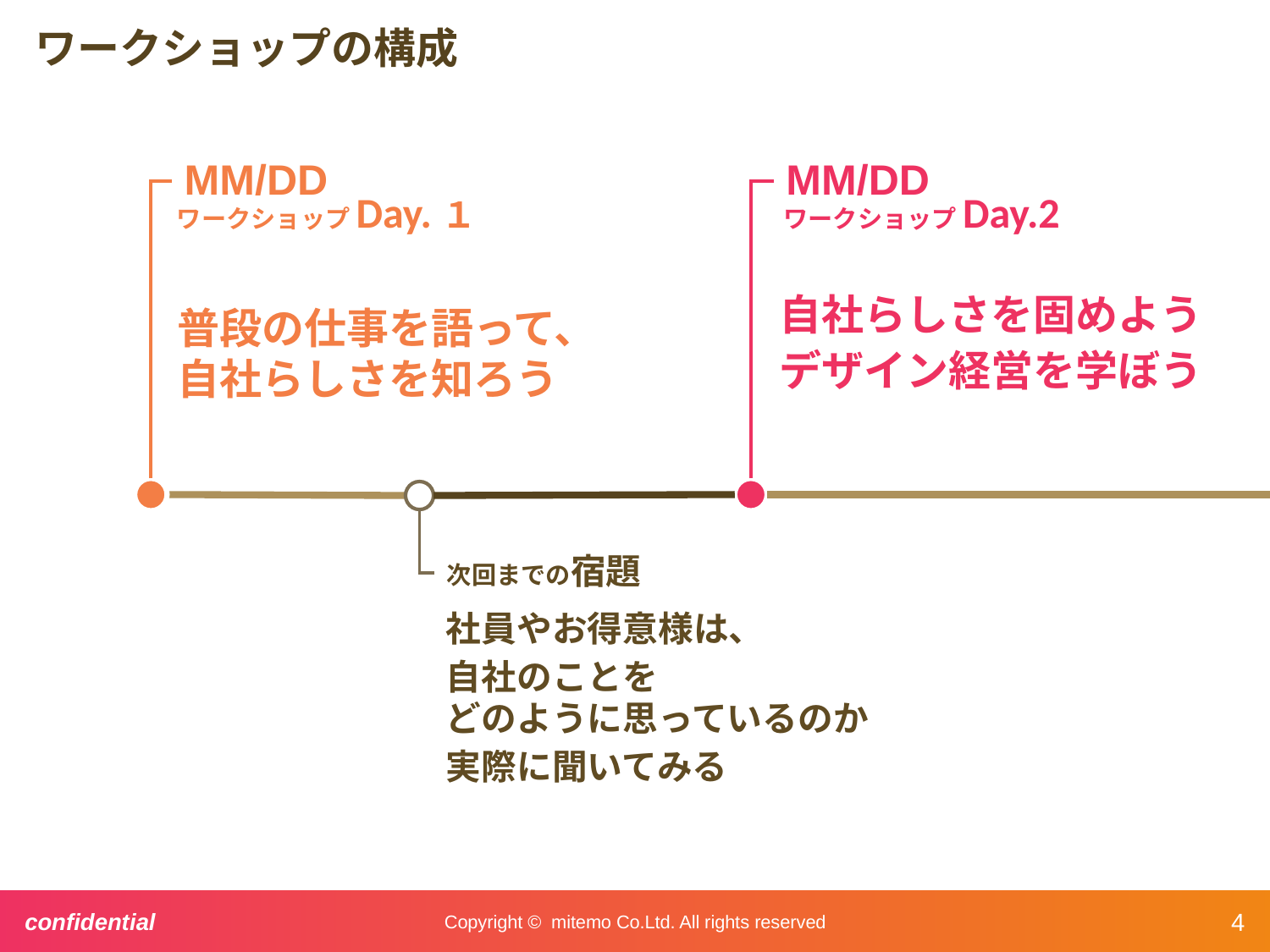

# ワークショップの構成
MM/DD
ワークショップDay.１
MM/DD
ワークショップDay.2
自社らしさを固めよう
デザイン経営を学ぼう
普段の仕事を語って、
自社らしさを知ろう

次回までの宿題
社員やお得意様は、
自社のことを
どのように思っているのか
実際に聞いてみる